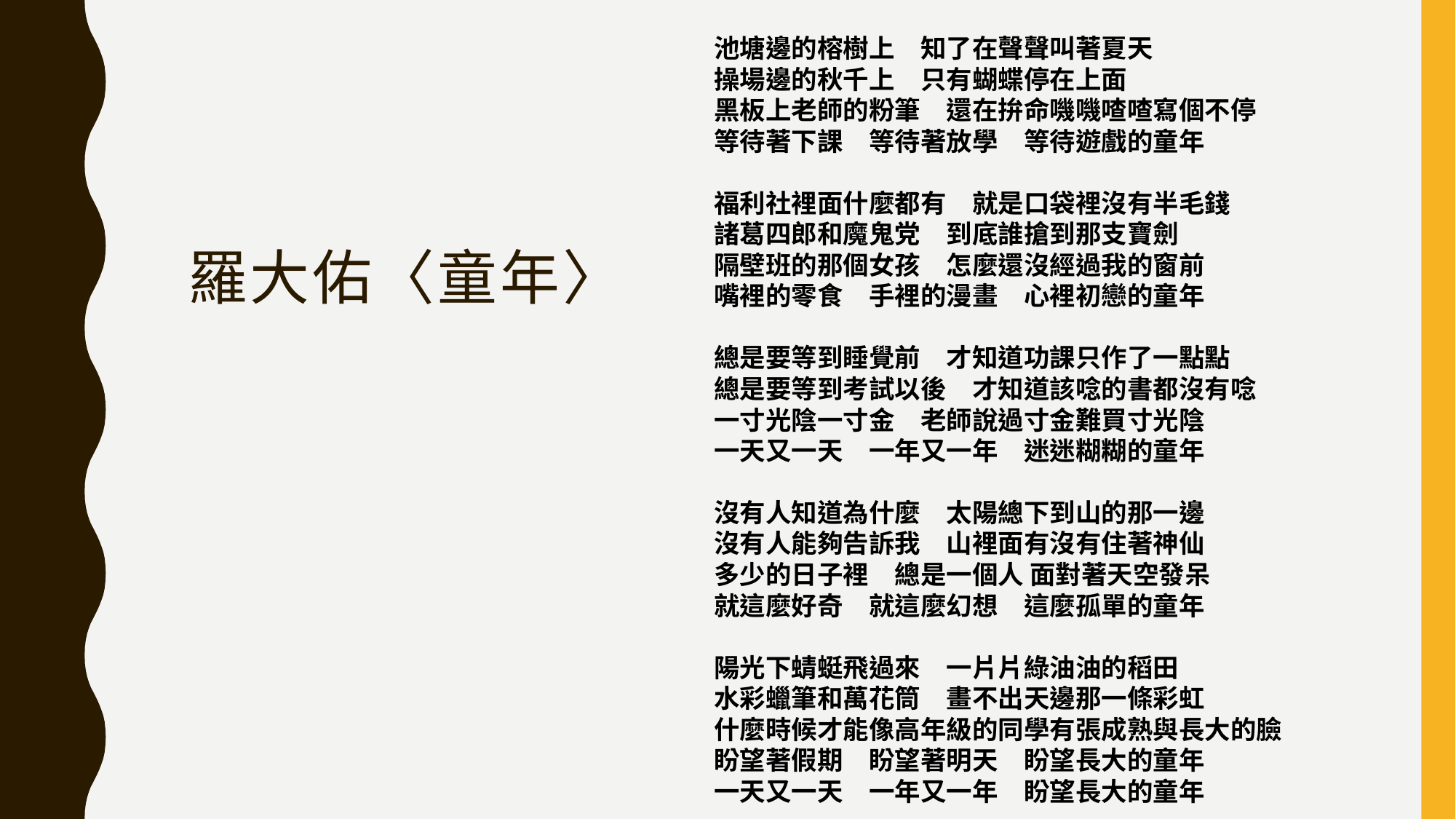

池塘邊的榕樹上　知了在聲聲叫著夏天
操場邊的秋千上　只有蝴蝶停在上面
黑板上老師的粉筆　還在拚命嘰嘰喳喳寫個不停
等待著下課　等待著放學　等待遊戲的童年

福利社裡面什麼都有　就是口袋裡沒有半毛錢
諸葛四郎和魔鬼党　到底誰搶到那支寶劍
隔壁班的那個女孩　怎麼還沒經過我的窗前
嘴裡的零食　手裡的漫畫　心裡初戀的童年

總是要等到睡覺前　才知道功課只作了一點點
總是要等到考試以後　才知道該唸的書都沒有唸
一寸光陰一寸金　老師說過寸金難買寸光陰
一天又一天　一年又一年　迷迷糊糊的童年

沒有人知道為什麼　太陽總下到山的那一邊
沒有人能夠告訴我　山裡面有沒有住著神仙
多少的日子裡　總是一個人 面對著天空發呆
就這麼好奇　就這麼幻想　這麼孤單的童年

陽光下蜻蜓飛過來　一片片綠油油的稻田
水彩蠟筆和萬花筒　畫不出天邊那一條彩虹
什麼時候才能像高年級的同學有張成熟與長大的臉
盼望著假期　盼望著明天　盼望長大的童年
一天又一天　一年又一年　盼望長大的童年
羅大佑〈童年〉